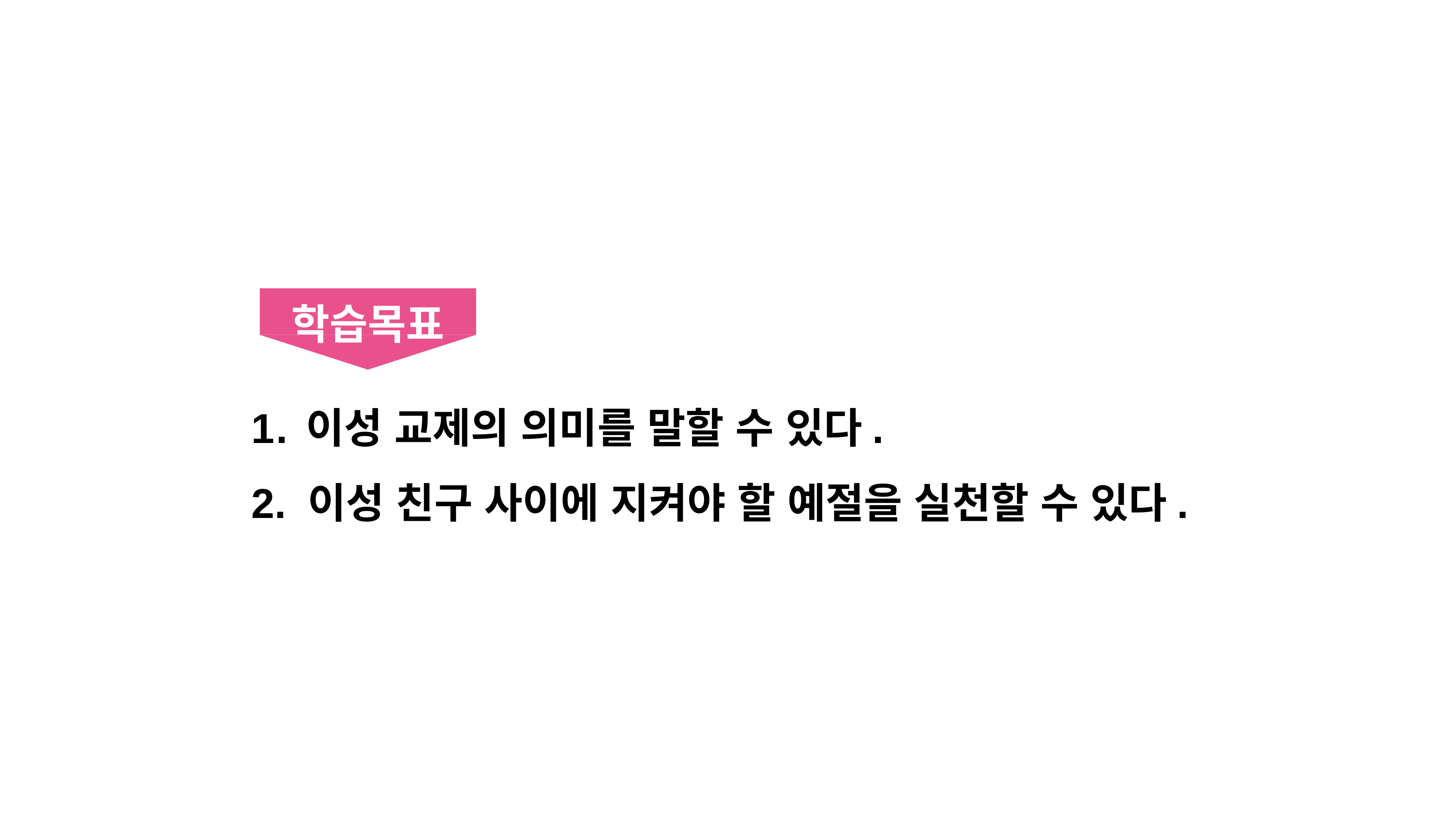

학습목표
이성 교제의 의미를 말할 수 있다.
2. 이성 친구 사이에 지켜야 할 예절을 실천할 수 있다.